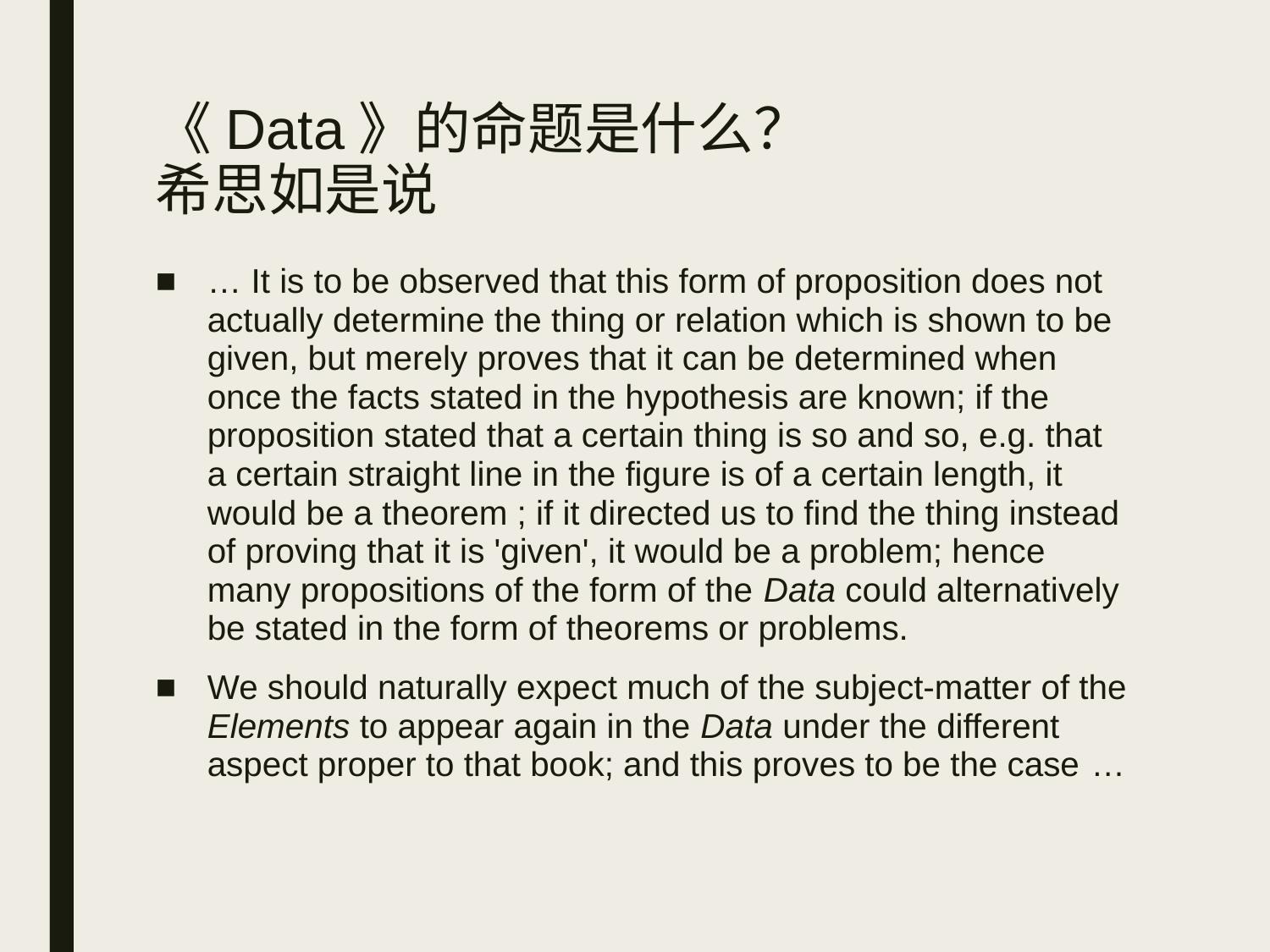

# 《Data》的命题是什么？ 希思如是说
… It is to be observed that this form of proposition does not actually determine the thing or relation which is shown to be given, but merely proves that it can be determined when once the facts stated in the hypothesis are known; if the proposition stated that a certain thing is so and so, e.g. that a certain straight line in the figure is of a certain length, it would be a theorem ; if it directed us to find the thing instead of proving that it is 'given', it would be a problem; hence many propositions of the form of the Data could alternatively be stated in the form of theorems or problems.
We should naturally expect much of the subject-matter of the Elements to appear again in the Data under the different aspect proper to that book; and this proves to be the case …